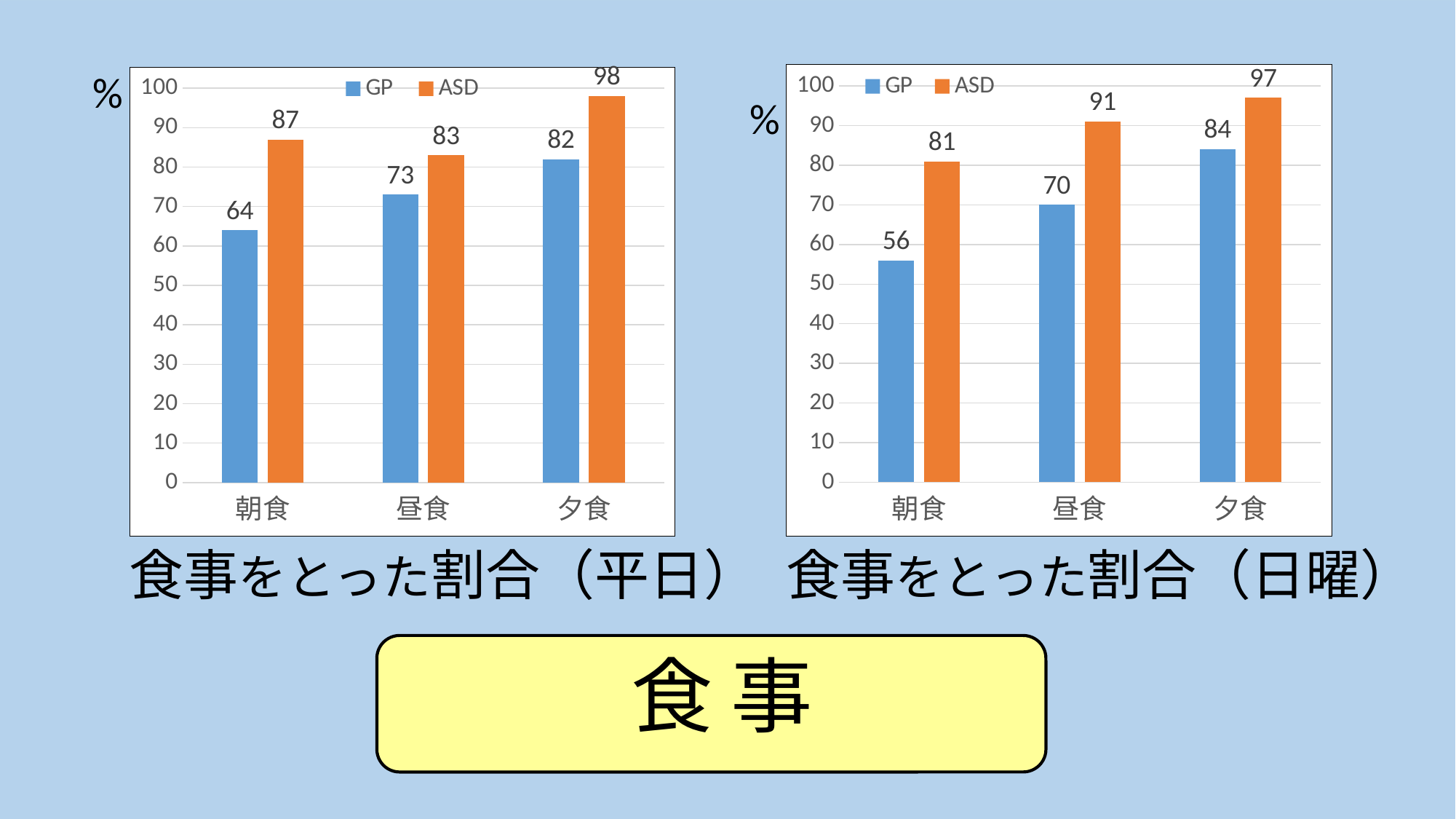

%

### Chart

| Category | GP | ASD |
|---|---|---|
| 朝食 | 64.0 | 87.0 |
| 昼食 | 73.0 | 83.0 |
| 夕食 | 82.0 | 98.0 |
%

### Chart

| Category | GP | ASD |
|---|---|---|
| 朝食 | 56.0 | 81.0 |
| 昼食 | 70.0 | 91.0 |
| 夕食 | 84.0 | 97.0 |
食事をとった割合（日曜）
食事をとった割合（平日）
# 食 事